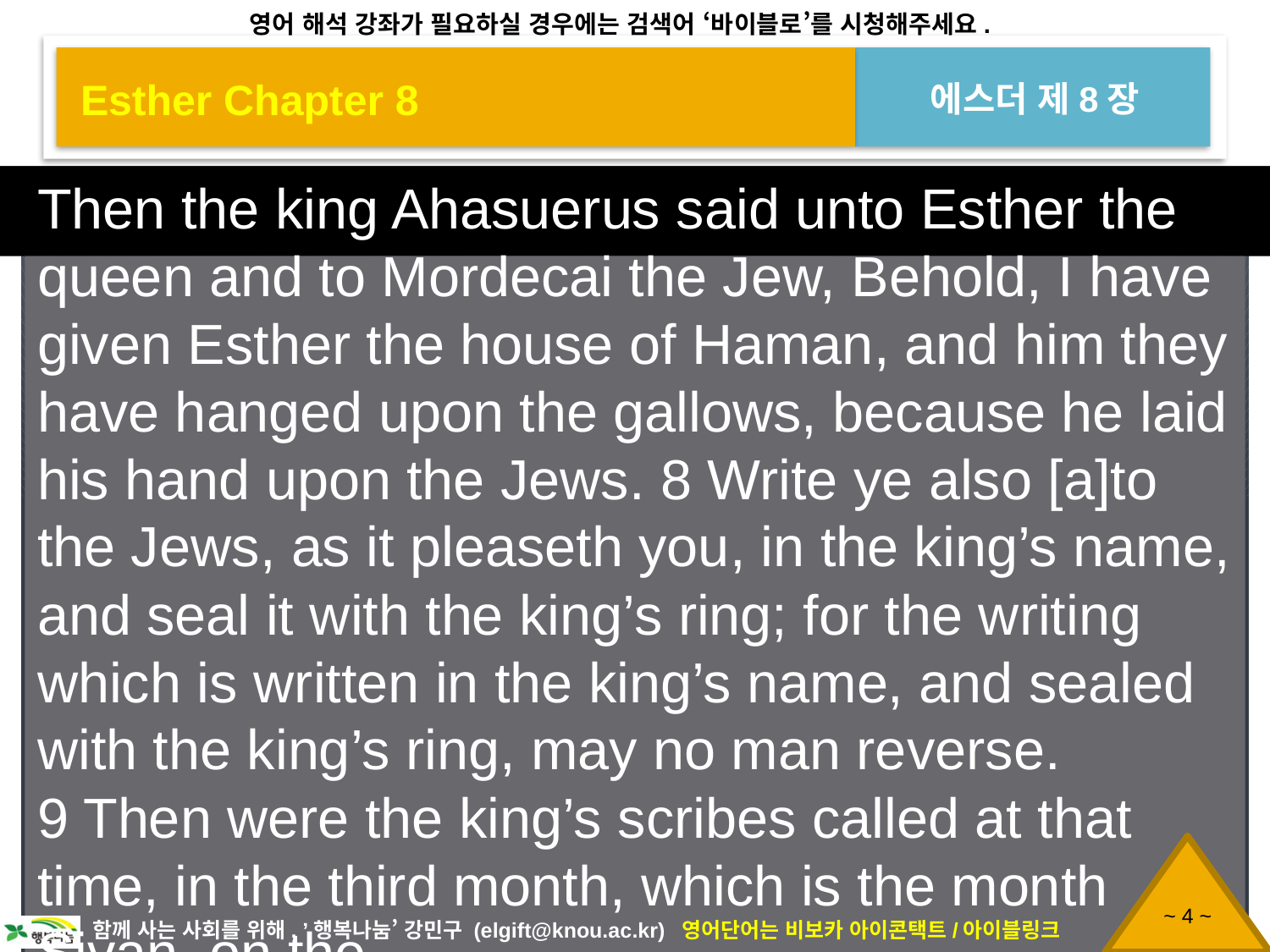

Esther Chapter 8
에스더 제8장
Then the king Ahasuerus said unto Esther the queen and to Mordecai the Jew, Behold, I have given Esther the house of Haman, and him they have hanged upon the gallows, because he laid his hand upon the Jews. 8 Write ye also [a]to the Jews, as it pleaseth you, in the king’s name, and seal it with the king’s ring; for the writing which is written in the king’s name, and sealed with the king’s ring, may no man reverse.
9 Then were the king’s scribes called at that time, in the third month, which is the month Sivan, on the